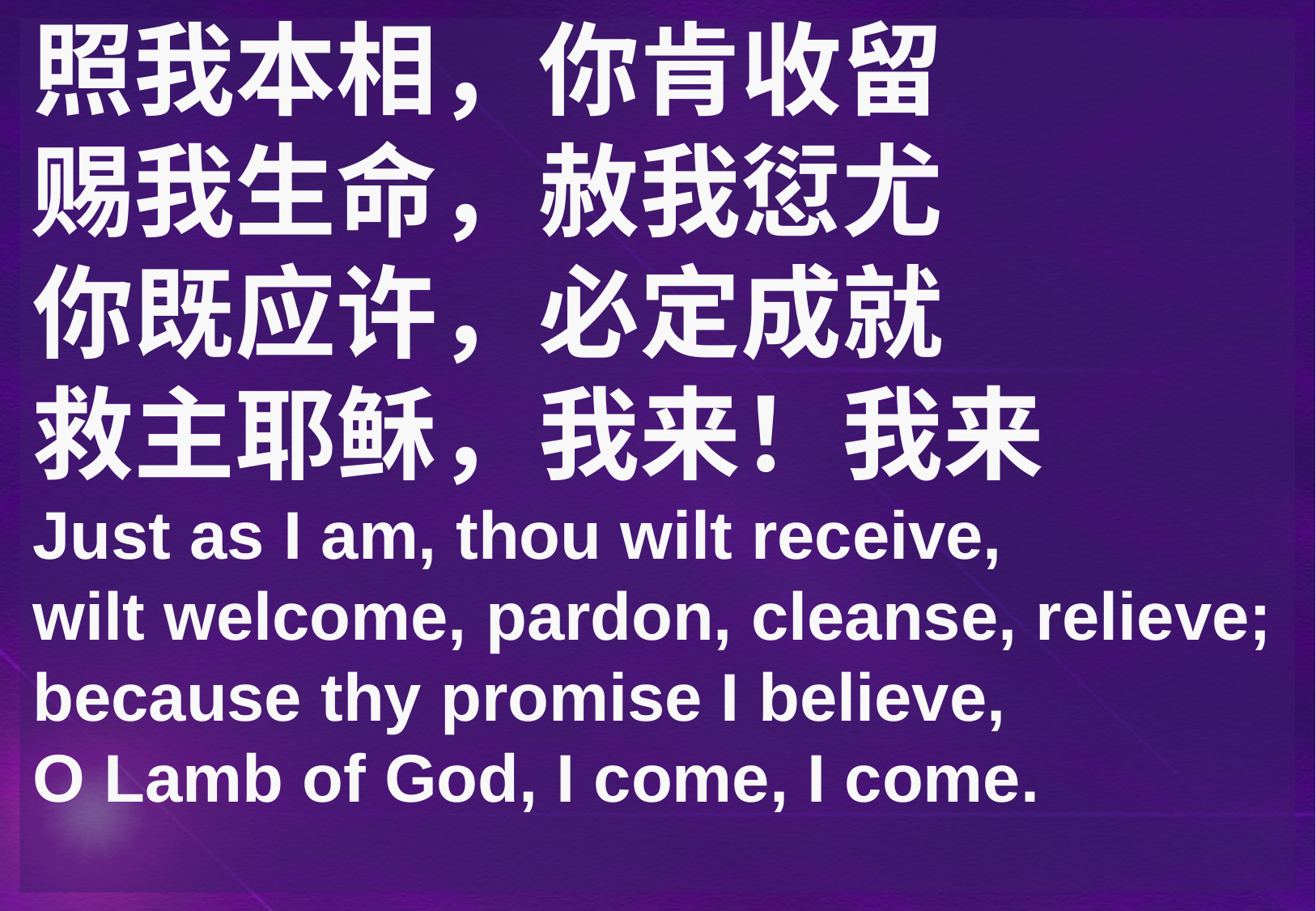

照我本相，你肯收留
赐我生命，赦我愆尤
你既应许，必定成就
救主耶稣，我来！我来
Just as I am, thou wilt receive,
wilt welcome, pardon, cleanse, relieve;
because thy promise I believe,
O Lamb of God, I come, I come.